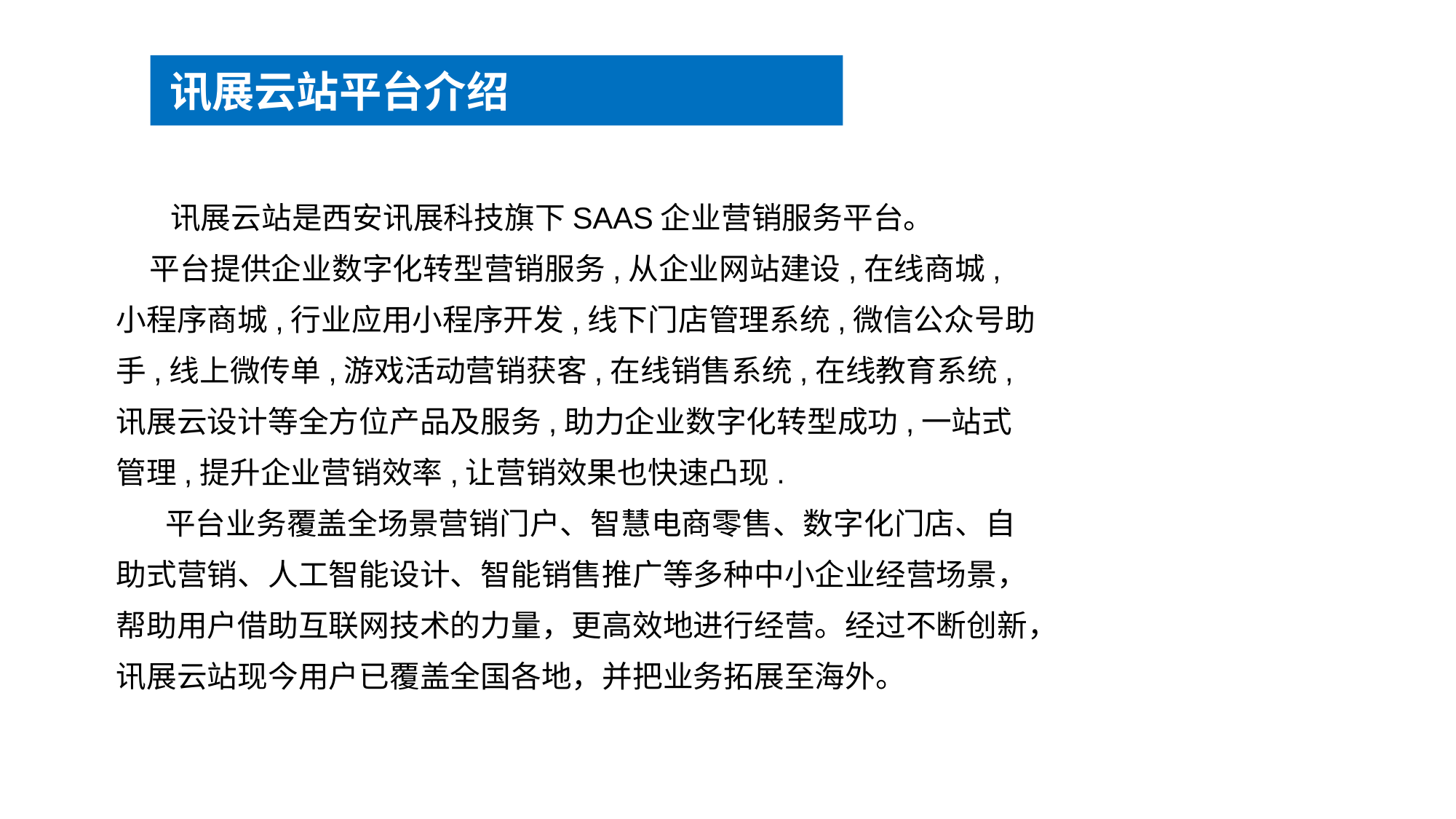

讯展云站平台介绍
# 讯展云站是西安讯展科技旗下SAAS企业营销服务平台。 平台提供企业数字化转型营销服务,从企业网站建设,在线商城,小程序商城,行业应用小程序开发,线下门店管理系统,微信公众号助手,线上微传单,游戏活动营销获客,在线销售系统,在线教育系统,讯展云设计等全方位产品及服务,助力企业数字化转型成功,一站式管理,提升企业营销效率,让营销效果也快速凸现. 平台业务覆盖全场景营销门户、智慧电商零售、数字化门店、自助式营销、人工智能设计、智能销售推广等多种中小企业经营场景，帮助用户借助互联网技术的力量，更高效地进行经营。经过不断创新，讯展云站现今用户已覆盖全国各地，并把业务拓展至海外。